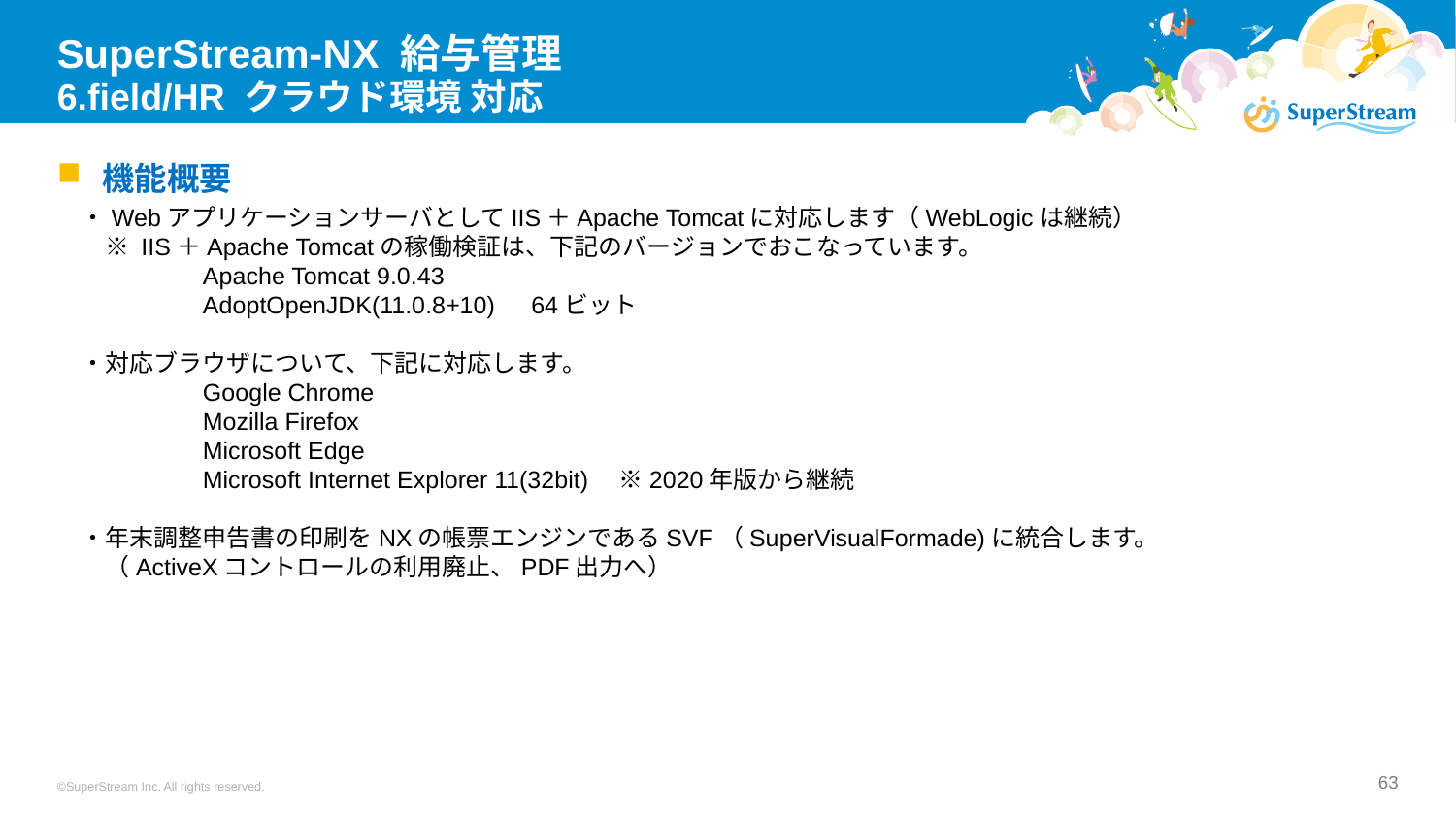

# SuperStream-NX 給与管理 6.field/HR クラウド環境 対応
機能概要
　・WebアプリケーションサーバとしてIIS＋Apache Tomcatに対応します（WebLogicは継続）
　　※ IIS＋Apache Tomcatの稼働検証は、下記のバージョンでおこなっています。
	Apache Tomcat 9.0.43
	AdoptOpenJDK(11.0.8+10)　64ビット

　・対応ブラウザについて、下記に対応します。
	Google Chrome
	Mozilla Firefox
	Microsoft Edge
	Microsoft Internet Explorer 11(32bit)　※2020年版から継続

　・年末調整申告書の印刷をNXの帳票エンジンであるSVF（SuperVisualFormade)に統合します。
　　（ActiveXコントロールの利用廃止、PDF出力へ）

©SuperStream Inc. All rights reserved.
63